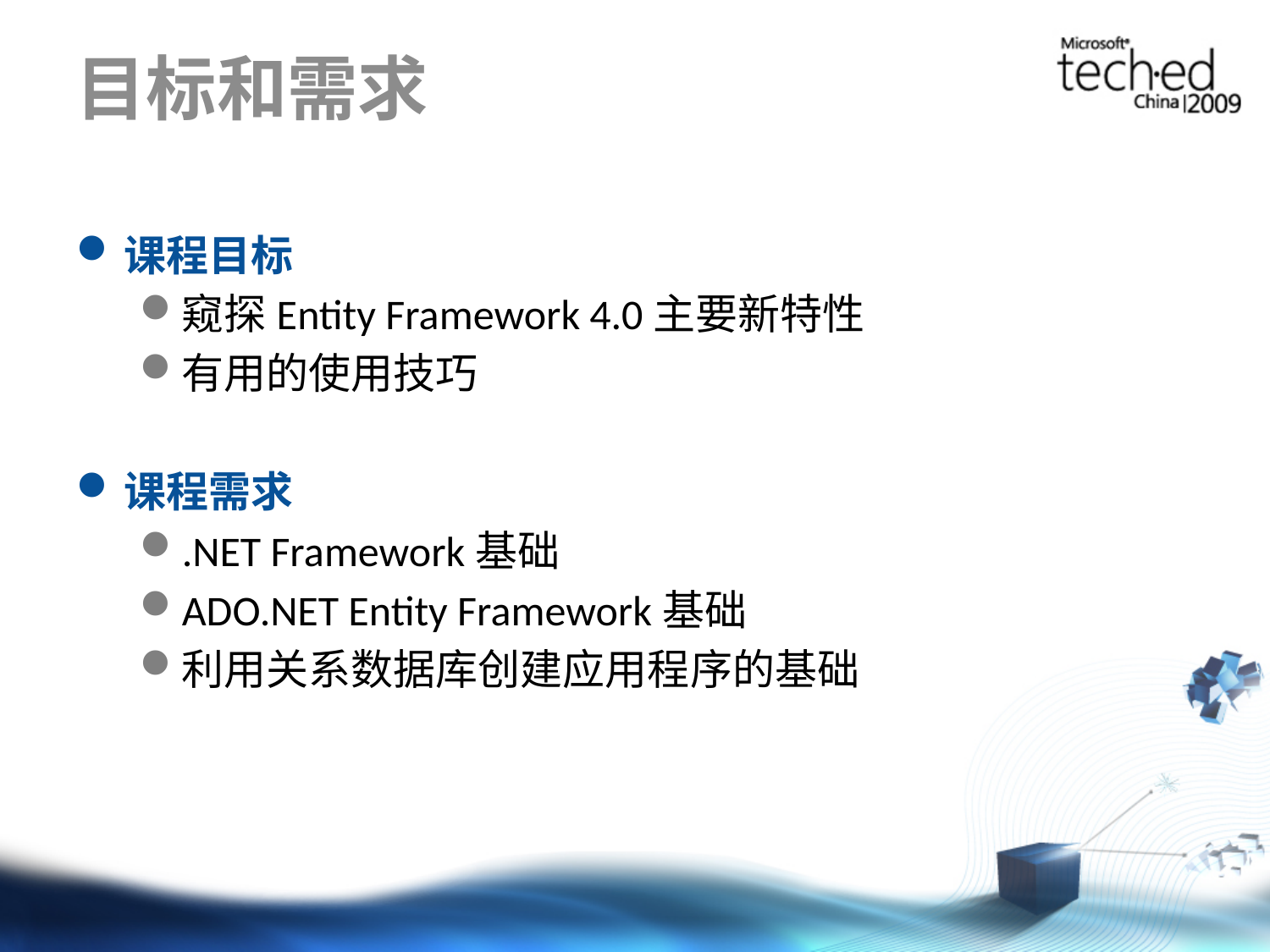

# 目标和需求
课程目标
窥探Entity Framework 4.0主要新特性
有用的使用技巧

课程需求
.NET Framework基础
ADO.NET Entity Framework基础
利用关系数据库创建应用程序的基础